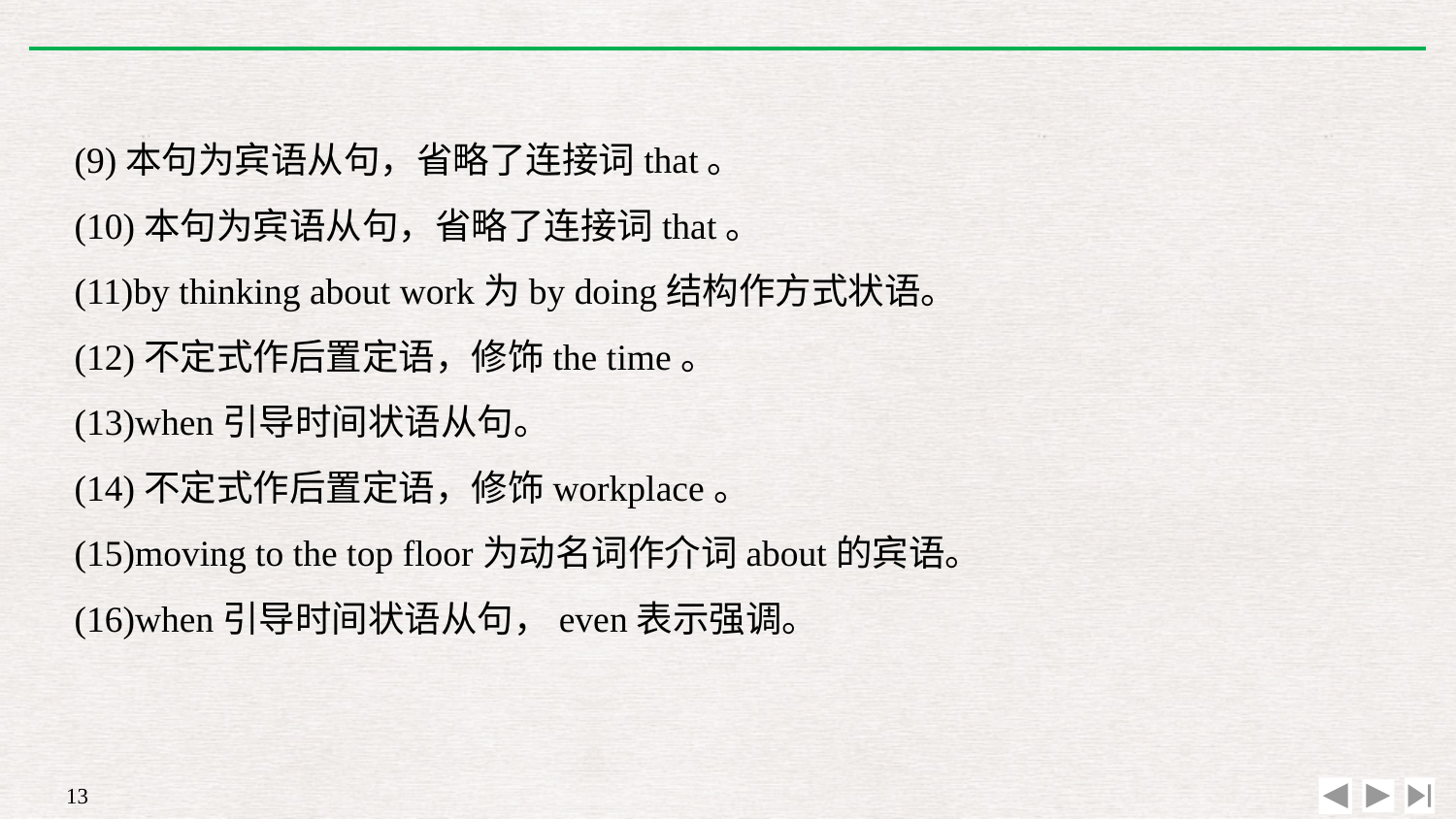

(9)本句为宾语从句，省略了连接词that。
(10)本句为宾语从句，省略了连接词that。
(11)by thinking about work为by doing结构作方式状语。
(12)不定式作后置定语，修饰the time。
(13)when引导时间状语从句。
(14)不定式作后置定语，修饰workplace。
(15)moving to the top floor为动名词作介词about的宾语。
(16)when引导时间状语从句，even表示强调。